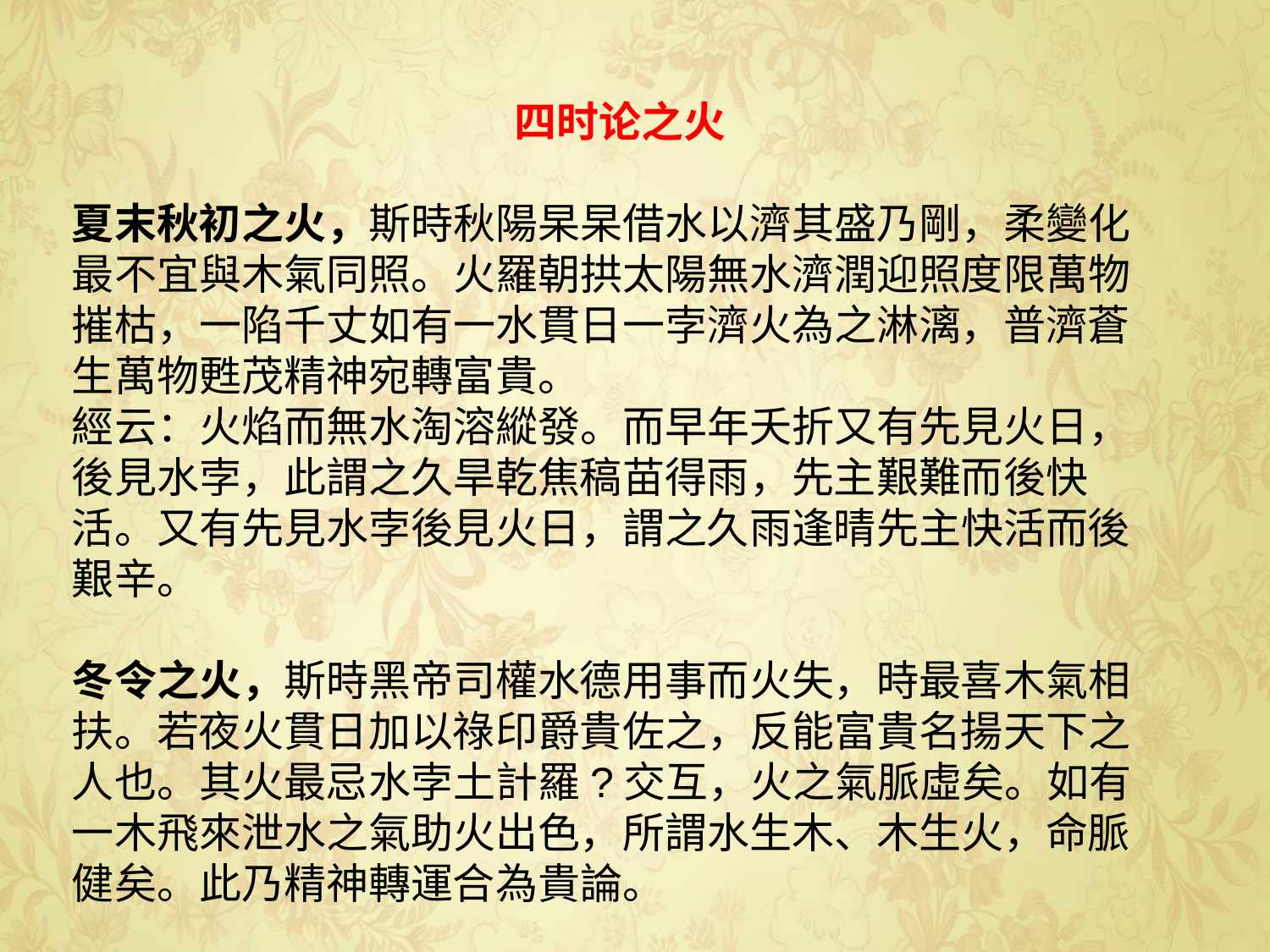

四时论之火

夏末秋初之火，斯時秋陽杲杲借水以濟其盛乃剛，柔變化最不宜與木氣同照。火羅朝拱太陽無水濟潤迎照度限萬物摧枯，一陷千丈如有一水貫日一孛濟火為之淋漓，普濟蒼生萬物甦茂精神宛轉富貴。
經云：火焰而無水淘溶縱發。而早年夭折又有先見火日，後見水孛，此謂之久旱乾焦稿苗得雨，先主艱難而後快活。又有先見水孛後見火日，謂之久雨逢晴先主快活而後艱辛。

冬令之火，斯時黑帝司權水德用事而火失，時最喜木氣相扶。若夜火貫日加以祿印爵貴佐之，反能富貴名揚天下之人也。其火最忌水孛土計羅?交互，火之氣脈虛矣。如有一木飛來泄水之氣助火出色，所謂水生木、木生火，命脈健矣。此乃精神轉運合為貴論。